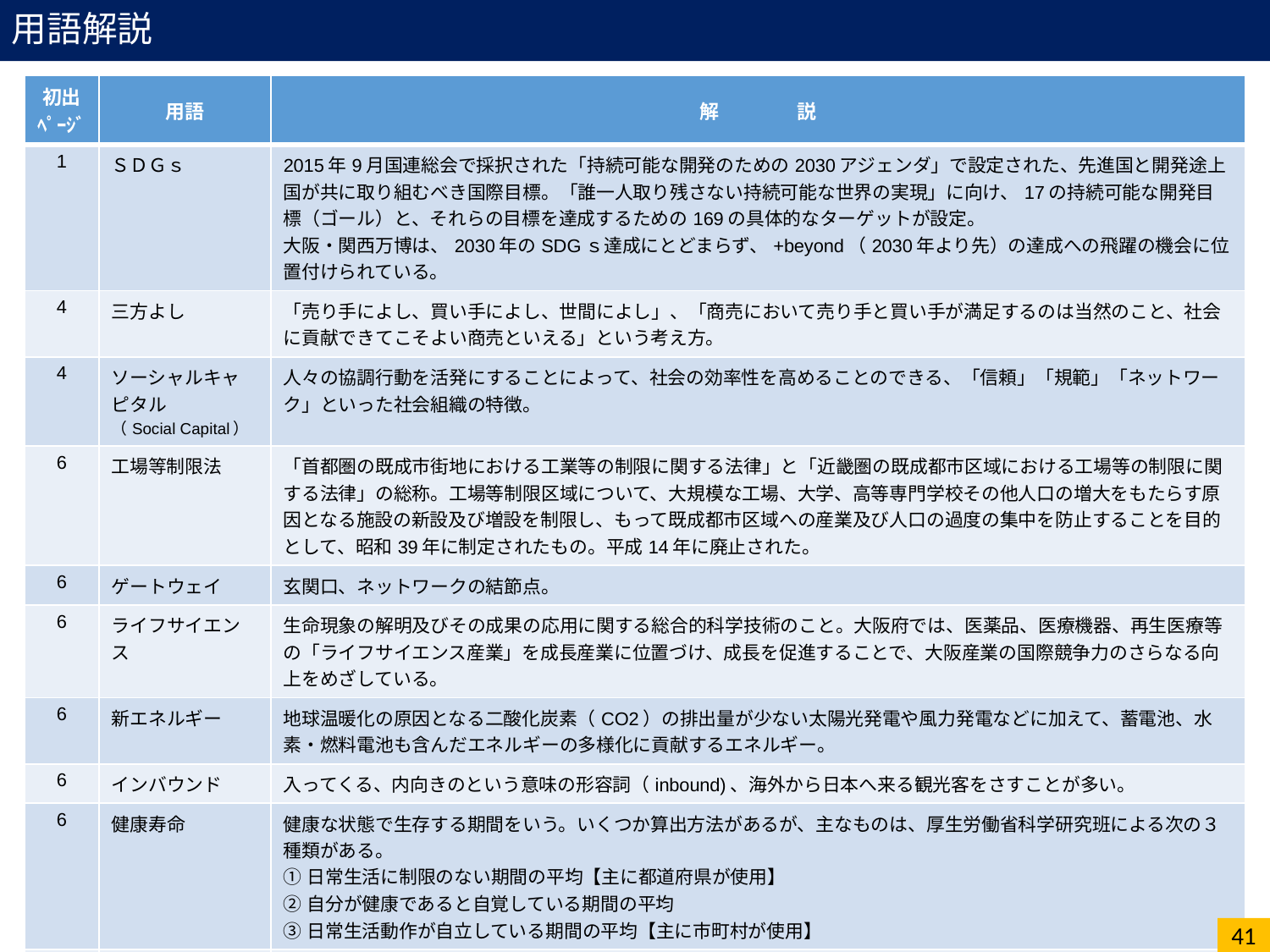

用語解説
| 初出 ﾍﾟｰｼﾞ | 用語 | 解　　　　説 |
| --- | --- | --- |
| 1 | ＳＤＧｓ | 2015年9月国連総会で採択された「持続可能な開発のための2030アジェンダ」で設定された、先進国と開発途上国が共に取り組むべき国際目標。「誰一人取り残さない持続可能な世界の実現」に向け、17の持続可能な開発目標（ゴール）と、それらの目標を達成するための169の具体的なターゲットが設定。 大阪・関西万博は、2030年のSDGｓ達成にとどまらず、+beyond（2030年より先）の達成への飛躍の機会に位置付けられている。 |
| 4 | 三方よし | 「売り手によし、買い手によし、世間によし」、「商売において売り手と買い手が満足するのは当然のこと、社会に貢献できてこそよい商売といえる」という考え方。 |
| 4 | ソーシャルキャピタル （Social Capital） | 人々の協調行動を活発にすることによって、社会の効率性を高めることのできる、「信頼」「規範」「ネットワーク」といった社会組織の特徴。 |
| 6 | 工場等制限法 | 「首都圏の既成市街地における工業等の制限に関する法律」と「近畿圏の既成都市区域における工場等の制限に関する法律」の総称。工場等制限区域について、大規模な工場、大学、高等専門学校その他人口の増大をもたらす原因となる施設の新設及び増設を制限し、もって既成都市区域への産業及び人口の過度の集中を防止することを目的として、昭和39年に制定されたもの。平成14年に廃止された。 |
| 6 | ゲートウェイ | 玄関口、ネットワークの結節点。 |
| 6 | ライフサイエンス | 生命現象の解明及びその成果の応用に関する総合的科学技術のこと。大阪府では、医薬品、医療機器、再生医療等の「ライフサイエンス産業」を成長産業に位置づけ、成長を促進することで、大阪産業の国際競争力のさらなる向上をめざしている。 |
| 6 | 新エネルギー | 地球温暖化の原因となる二酸化炭素（CO2）の排出量が少ない太陽光発電や風力発電などに加えて、蓄電池、水素・燃料電池も含んだエネルギーの多様化に貢献するエネルギー。 |
| 6 | インバウンド | 入ってくる、内向きのという意味の形容詞（inbound)、海外から日本へ来る観光客をさすことが多い。 |
| 6 | 健康寿命 | 健康な状態で生存する期間をいう。いくつか算出方法があるが、主なものは、厚生労働省科学研究班による次の３種類がある。 ①日常生活に制限のない期間の平均【主に都道府県が使用】 ②自分が健康であると自覚している期間の平均 ③日常生活動作が自立している期間の平均【主に市町村が使用】 |
| 6 | 特定技能 | 中小・小規模事業者をはじめとした深刻化する人手不足に対応するため、生産性向上や国内人材の確保のための取組みを行ってもなお人材を確保することが困難な状況にある産業上の分野において、一定の専門性・技能を有し即戦力となる外国人を受け入れていく仕組みとして構築された新たな在留資格。 |
| 7 | ＡＩ | Artificial Intelligence（人工知能）の略。人間の脳が行っているように、ものを認識し、理解し、学習し判断するなどのプロセスをコンピュータに行わせる技術。AIの技術によって、これまで人間の手で行ってきた仕事を、人工知能を搭載したロボットに行わせることが可能になる。 |
41